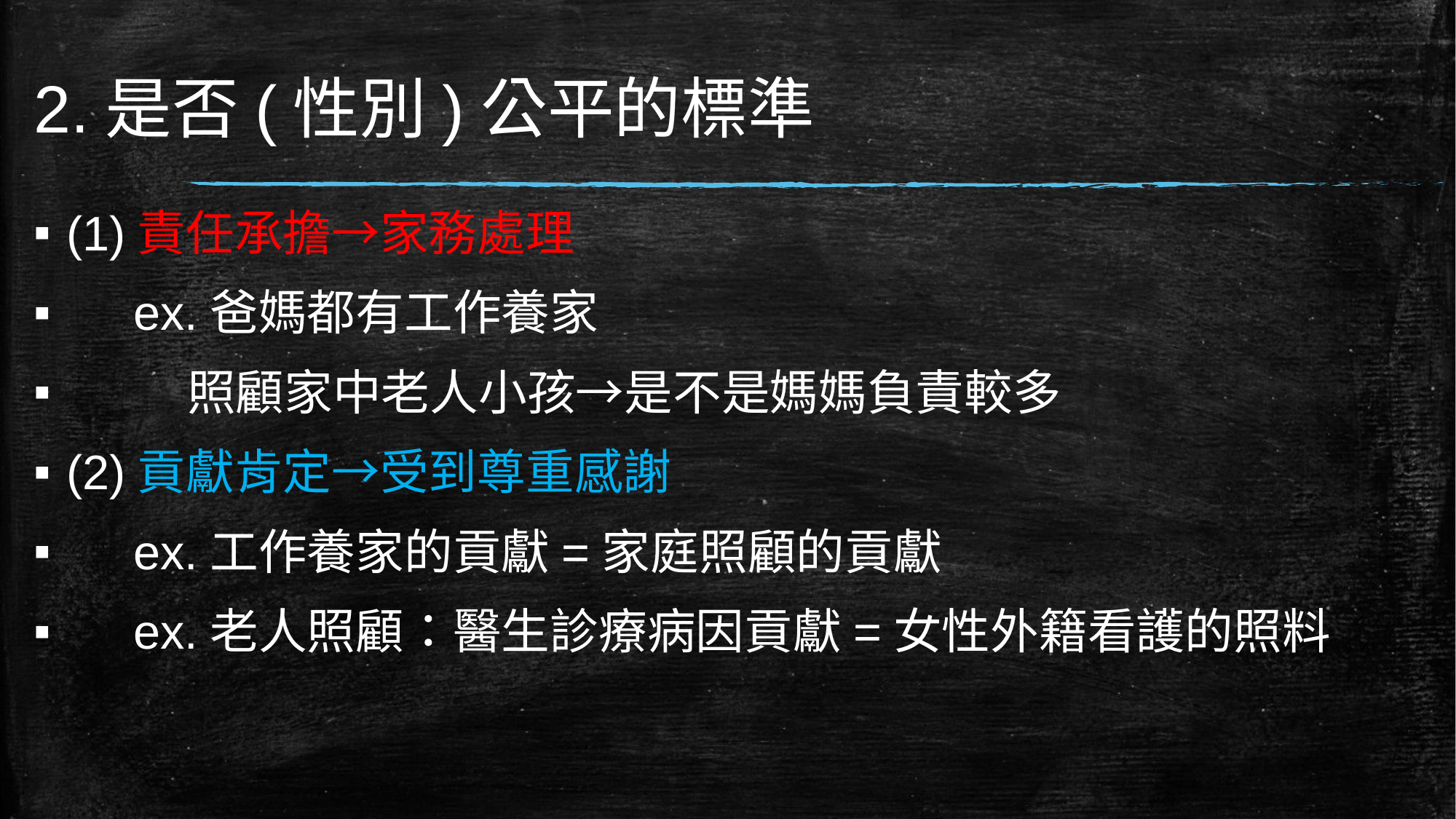

# 2.是否(性別)公平的標準
(1)責任承擔→家務處理
     ex.爸媽都有工作養家
          照顧家中老人小孩→是不是媽媽負責較多
(2)貢獻肯定→受到尊重感謝
     ex.工作養家的貢獻=家庭照顧的貢獻
     ex.老人照顧：醫生診療病因貢獻=女性外籍看護的照料